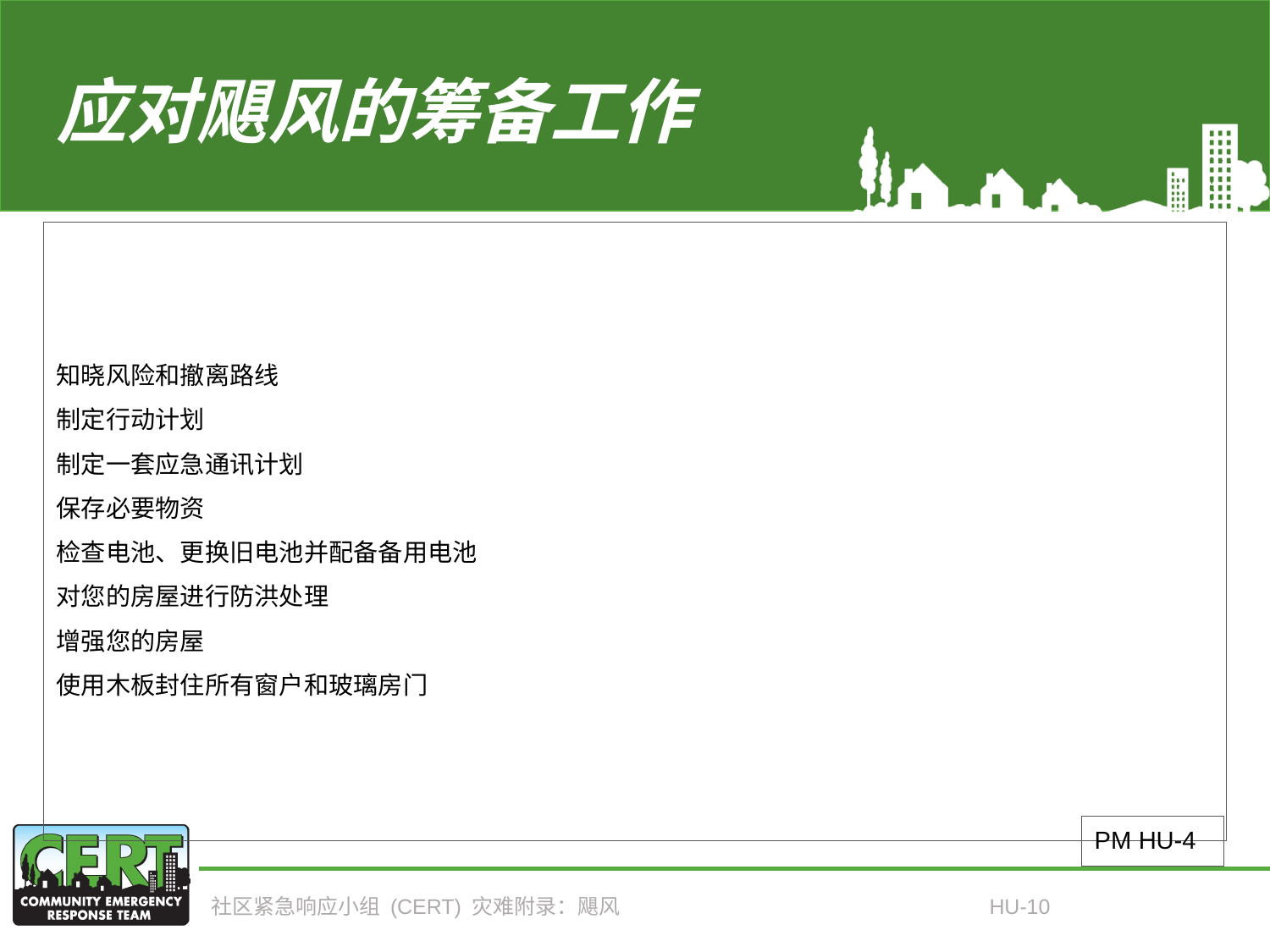

# 应对飓风的筹备工作
知晓风险和撤离路线
制定行动计划
制定一套应急通讯计划
保存必要物资
检查电池、更换旧电池并配备备用电池
对您的房屋进行防洪处理
增强您的房屋
使用木板封住所有窗户和玻璃房门
PM HU-4
社区紧急响应小组 (CERT) 灾难附录：飓风
HU-10